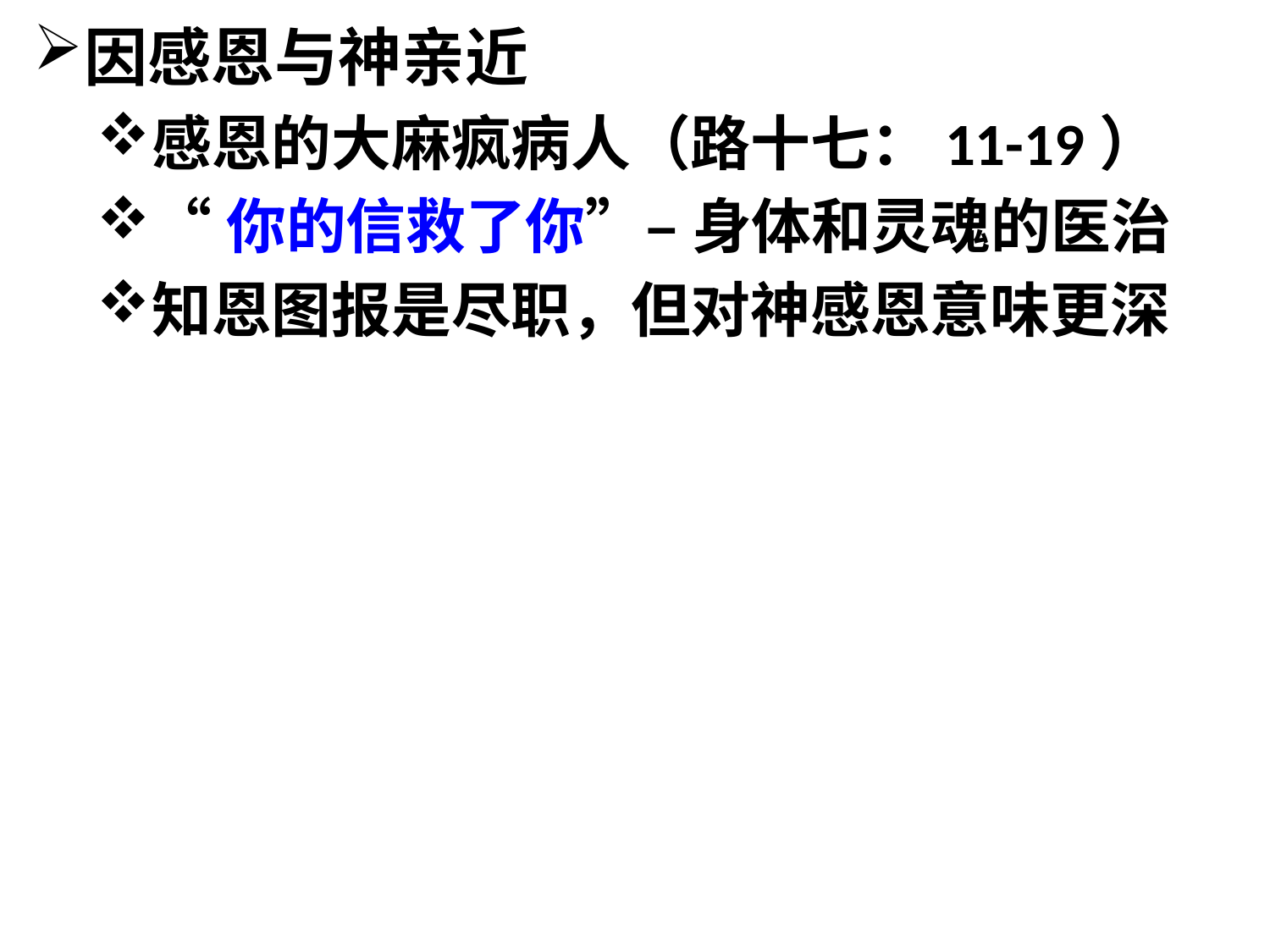

因感恩与神亲近
感恩的大麻疯病人（路十七：11-19）
“你的信救了你”– 身体和灵魂的医治
知恩图报是尽职，但对神感恩意味更深